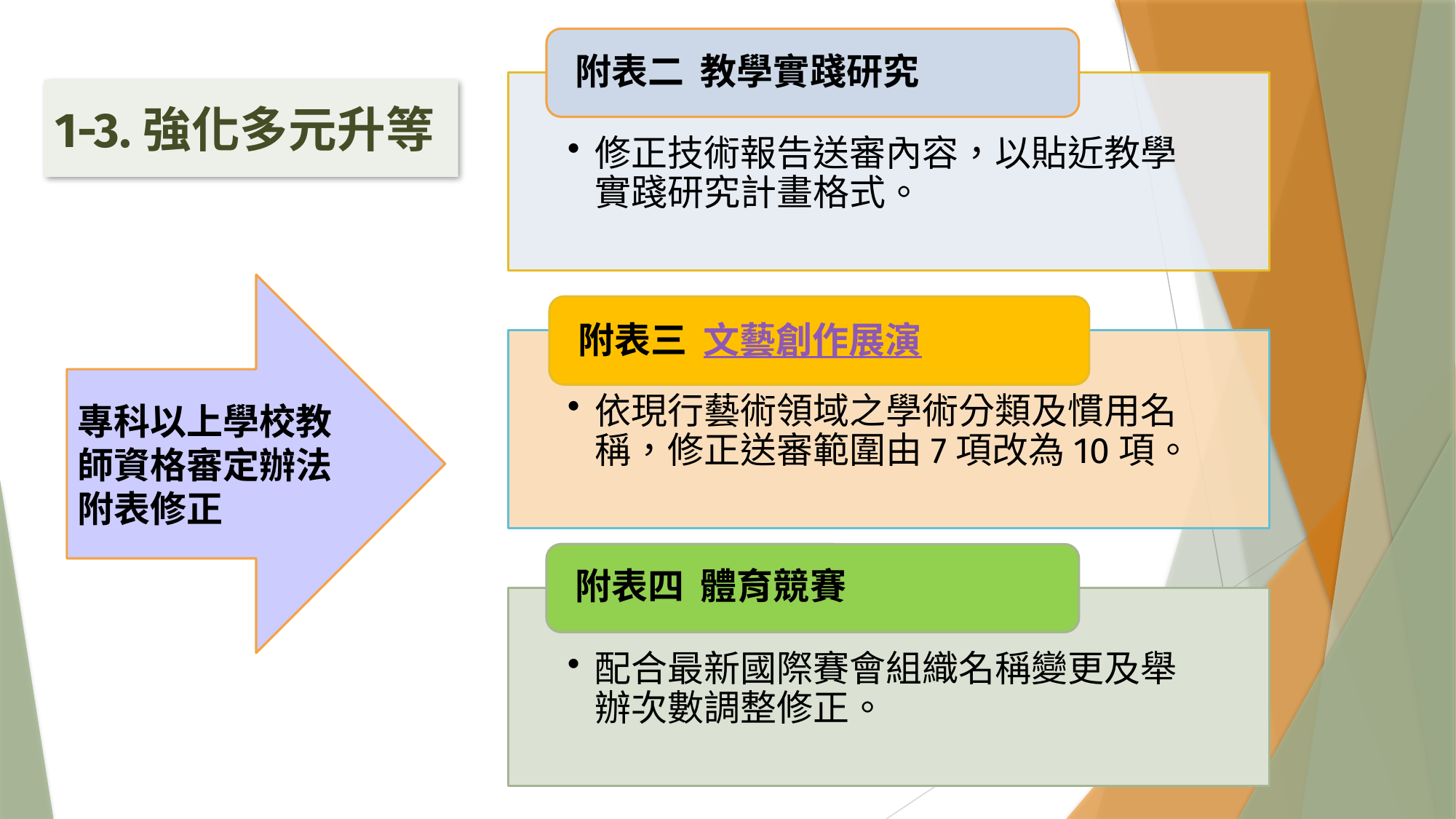

修正技術報告送審內容，以貼近教學實踐研究計畫格式。
附表二  教學實踐研究
依現行藝術領域之學術分類及慣用名稱，修正送審範圍由7項改為10項。
附表三  文藝創作展演
配合最新國際賽會組織名稱變更及舉辦次數調整修正。
附表四  體育競賽
1-3.強化多元升等
專科以上學校教師資格審定辦法附表修正
5